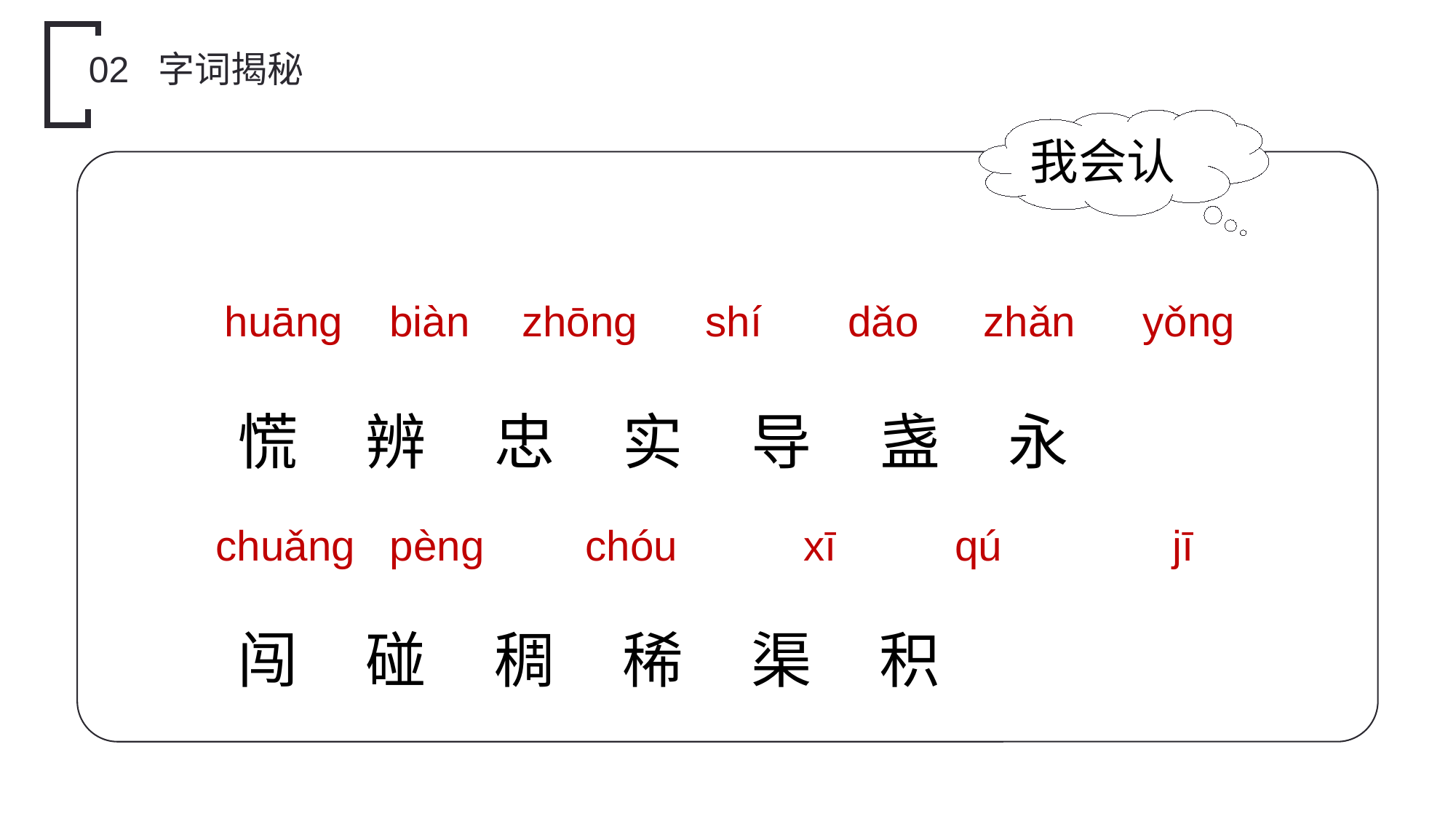

02  字词揭秘
我会认
慌     辨     忠     实     导     盏     永
闯     碰     稠     稀     渠     积
huānɡ
biàn
zhōnɡ
shí
 dǎo
zhǎn
yǒnɡ
chuǎnɡ
pènɡ
chóu
 qú
xī
jī